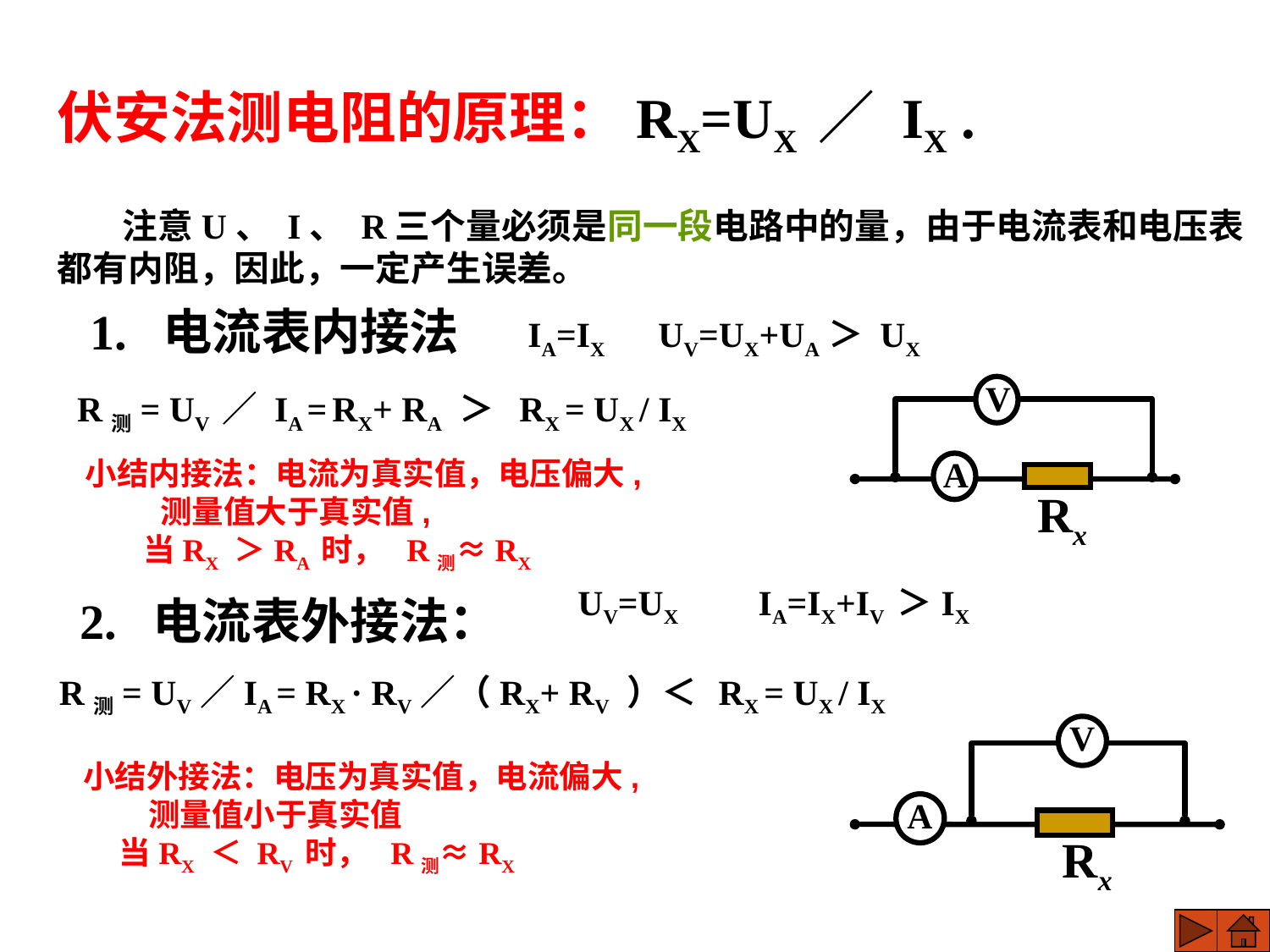

伏安法测电阻的原理：RX=UX ／ IX .
       注意U、 I、 R三个量必须是同一段电路中的量，由于电流表和电压表都有内阻，因此，一定产生误差。
 1.  电流表内接法
IA=IX      UV=UX+UA＞ UX
V

A

Rx

R测= UV ／ IA = RX+ RA ＞  RX = UX / IX
小结内接法：电流为真实值，电压偏大,
　      测量值大于真实值,
       当RX ＞RA 时，  R测≈RX
UV=UX         IA=IX+IV ＞IX
 2.  电流表外接法：
R测= UV／IA = RX · RV／（RX+ RV ）＜  RX = UX / IX
V

A

Rx

小结外接法：电压为真实值，电流偏大,
        测量值小于真实值
     当RX ＜ RV 时，  R测≈RX